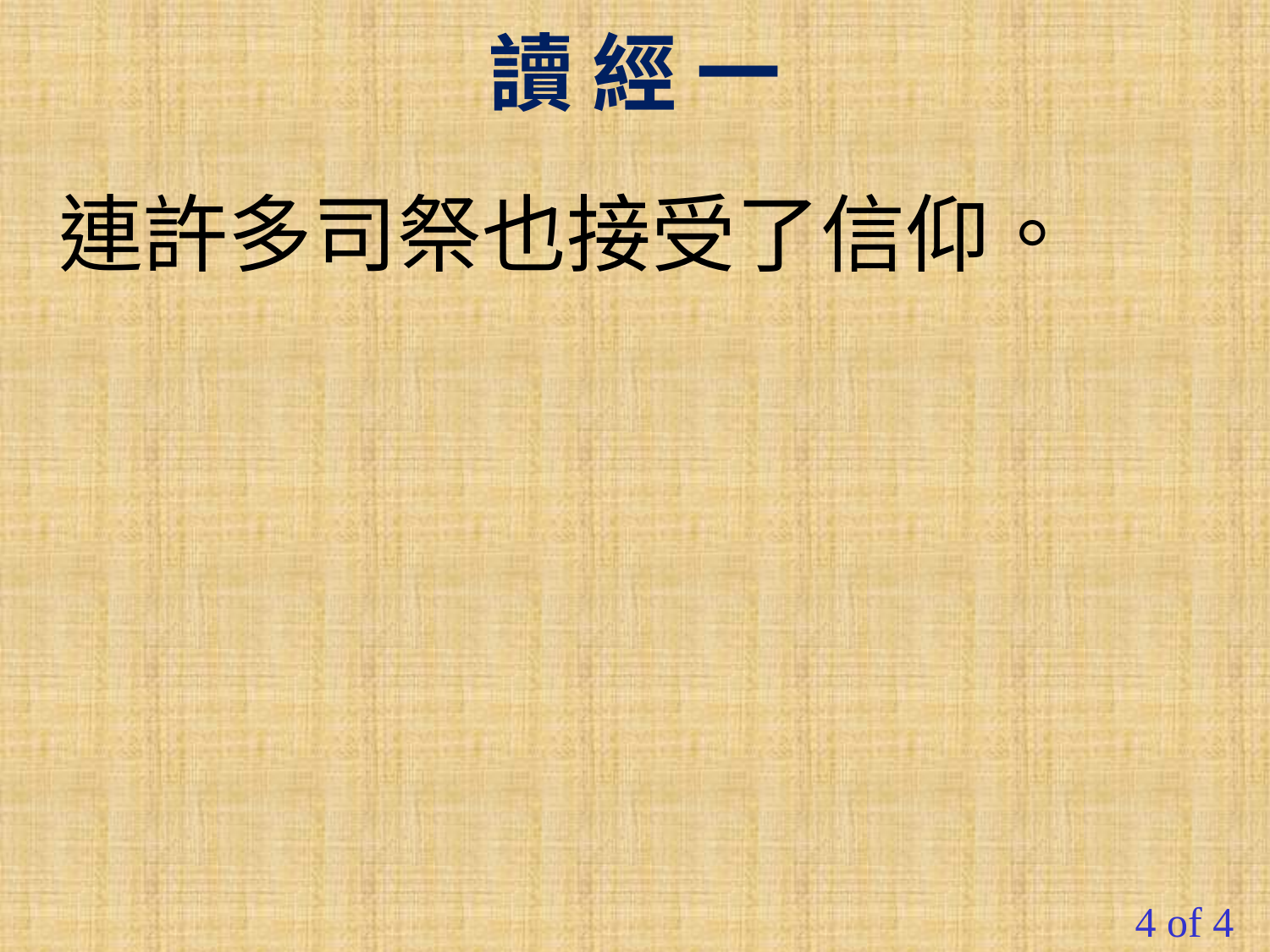

讀 經 一

連許多司祭也接受了信仰。
#
4 of 4